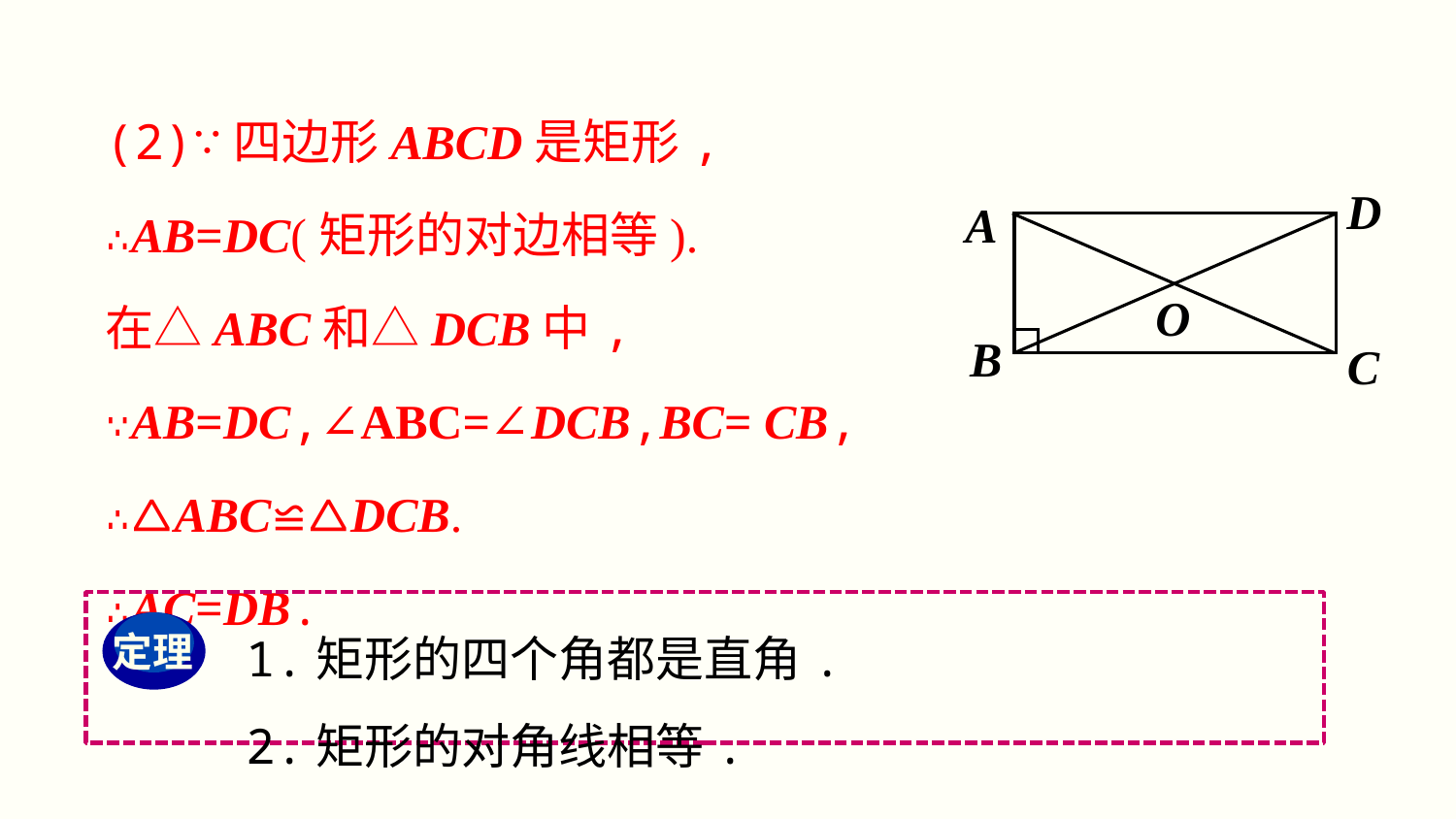

(2)∵四边形ABCD是矩形,
∴AB=DC(矩形的对边相等).
在△ABC和△DCB中,
∵AB=DC,∠ABC=∠DCB,BC= CB,
∴△ABC≌△DCB.
∴AC=DB.
D
A

O
B
C

     1.矩形的四个角都是直角.
     2.矩形的对角线相等.

定理